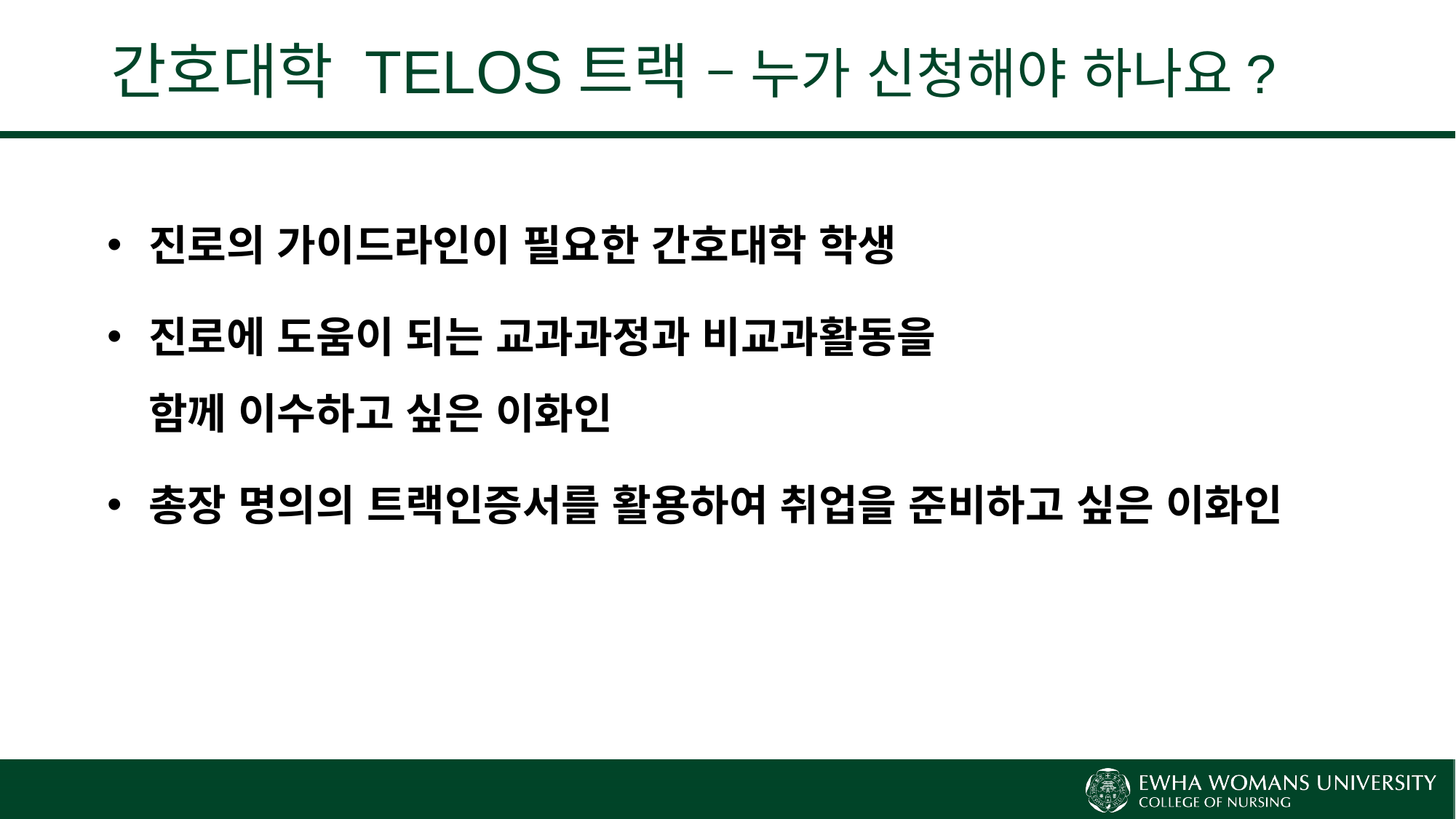

# 간호대학 TELOS트랙 – 누가 신청해야 하나요?
진로의 가이드라인이 필요한 간호대학 학생
진로에 도움이 되는 교과과정과 비교과활동을
함께 이수하고 싶은 이화인
총장 명의의 트랙인증서를 활용하여 취업을 준비하고 싶은 이화인